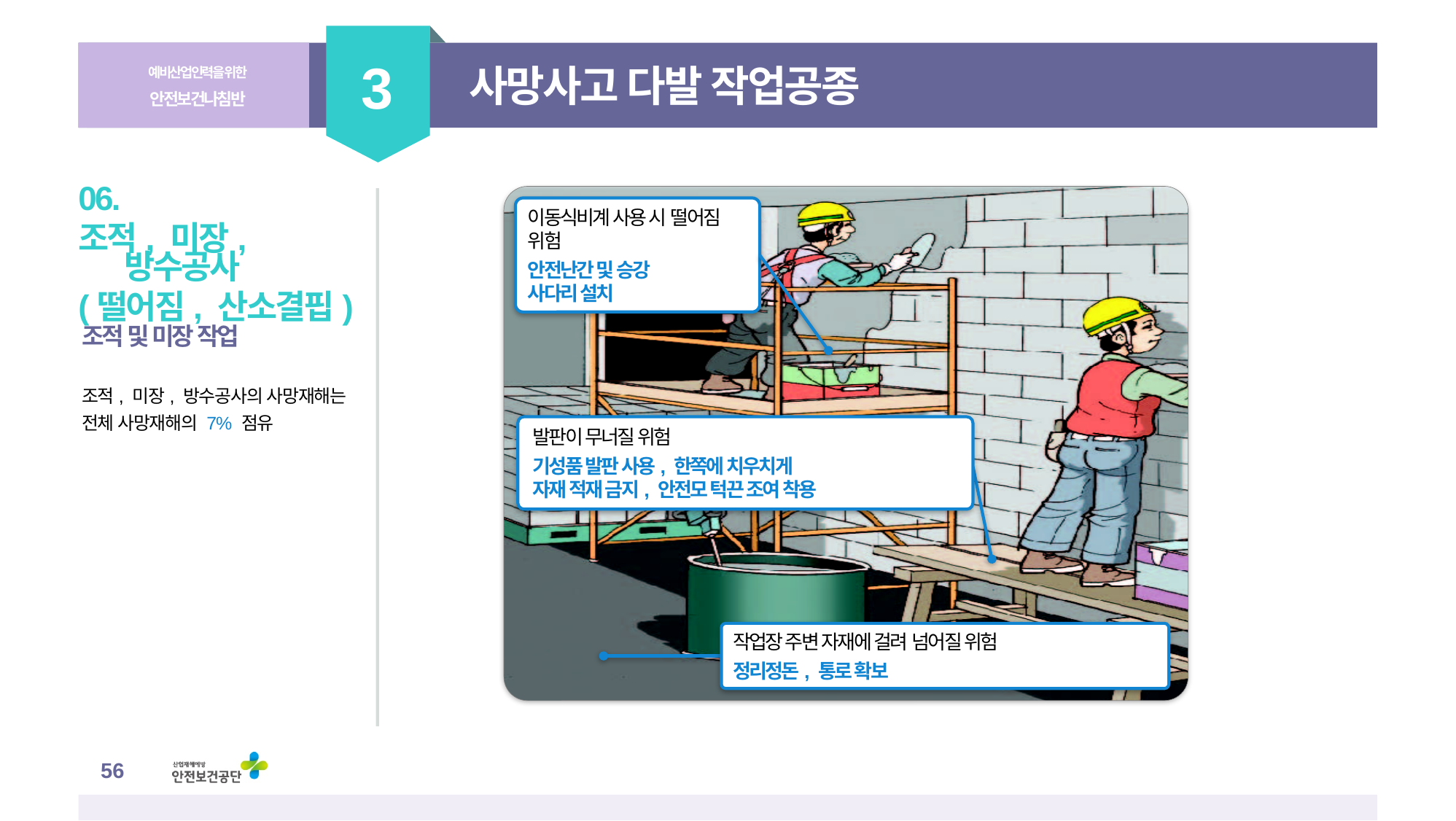

3
예비산업인력을 위한
안전보건나침반
사망사고 다발 작업공종

이동식비계 사용 시 떨어짐 위험
안전난간 및 승강
사다리 설치
발판이 무너질 위험
기성품 발판 사용, 한쪽에 치우치게
자재 적재 금지, 안전모 턱끈 조여 착용
작업장 주변 자재에 걸려 넘어질 위험
정리정돈, 통로 확보
06.
조적, 미장, 방수공사
(떨어짐, 산소결핍)
조적 및 미장 작업
조적, 미장, 방수공사의 사망재해는
전체 사망재해의 7% 점유